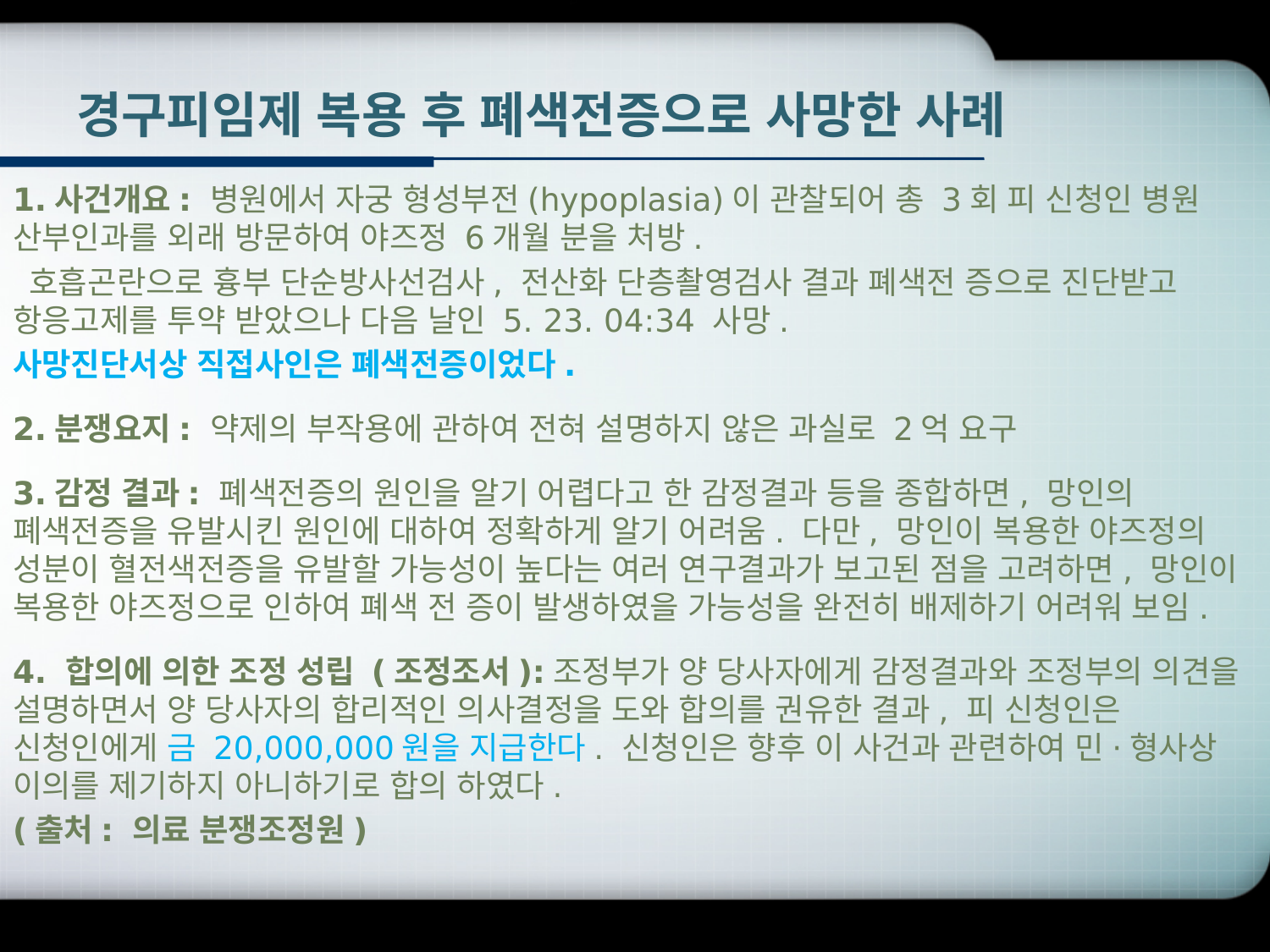

# 경구피임제 복용 후 폐색전증으로 사망한 사례
1.사건개요: 병원에서 자궁 형성부전(hypoplasia)이 관찰되어 총 3회 피 신청인 병원 산부인과를 외래 방문하여 야즈정 6개월 분을 처방.
 호흡곤란으로 흉부 단순방사선검사, 전산화 단층촬영검사 결과 폐색전 증으로 진단받고 항응고제를 투약 받았으나 다음 날인 5. 23. 04:34 사망.
사망진단서상 직접사인은 폐색전증이었다.

2.분쟁요지: 약제의 부작용에 관하여 전혀 설명하지 않은 과실로 2억 요구

3.감정 결과: 폐색전증의 원인을 알기 어렵다고 한 감정결과 등을 종합하면, 망인의 폐색전증을 유발시킨 원인에 대하여 정확하게 알기 어려움. 다만, 망인이 복용한 야즈정의 성분이 혈전색전증을 유발할 가능성이 높다는 여러 연구결과가 보고된 점을 고려하면, 망인이 복용한 야즈정으로 인하여 폐색 전 증이 발생하였을 가능성을 완전히 배제하기 어려워 보임.

4. 합의에 의한 조정 성립 (조정조서):조정부가 양 당사자에게 감정결과와 조정부의 의견을 설명하면서 양 당사자의 합리적인 의사결정을 도와 합의를 권유한 결과, 피 신청인은 신청인에게 금 20,000,000원을 지급한다. 신청인은 향후 이 사건과 관련하여 민·형사상 이의를 제기하지 아니하기로 합의 하였다.
(출처: 의료 분쟁조정원)